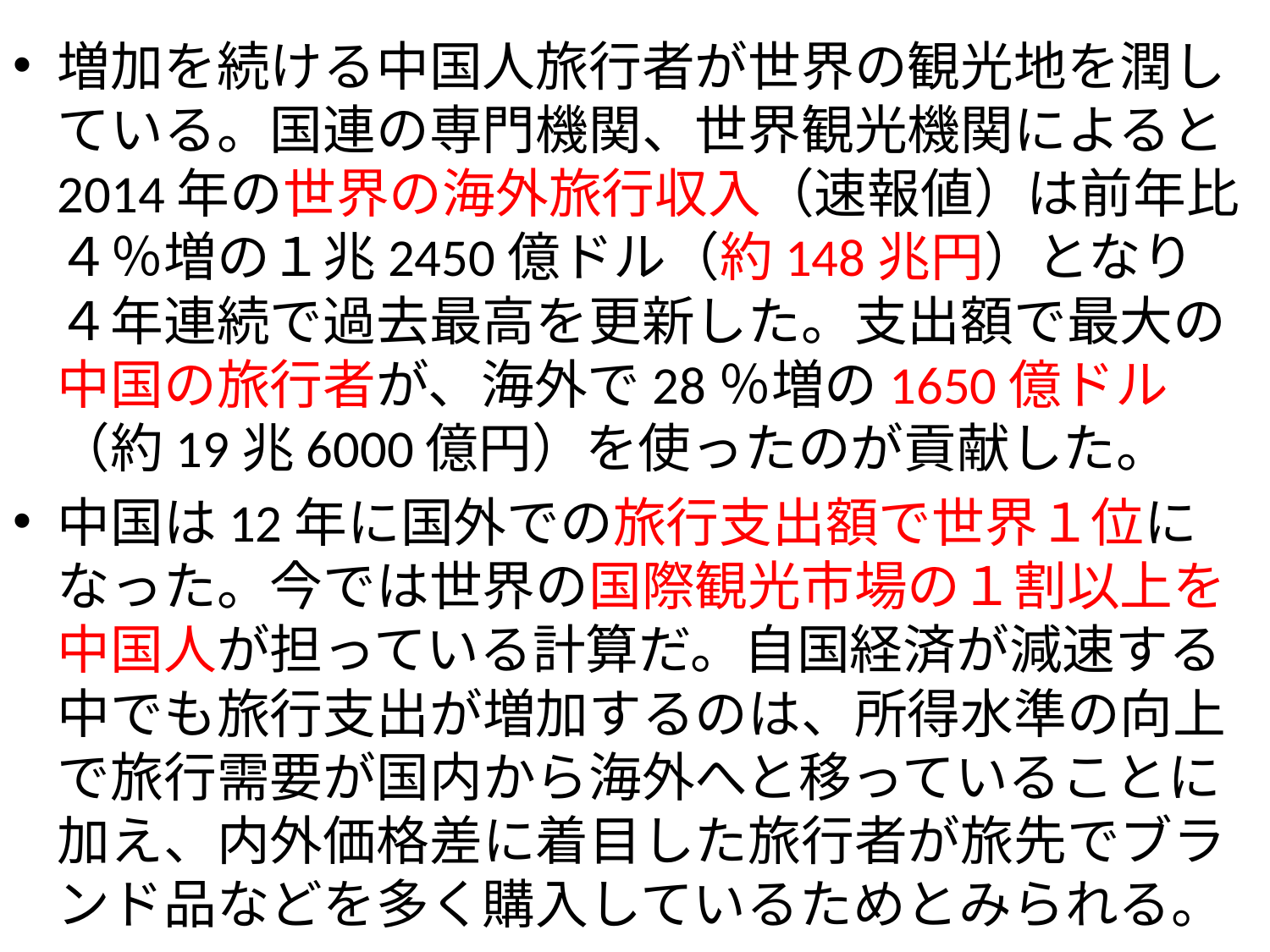

増加を続ける中国人旅行者が世界の観光地を潤している。国連の専門機関、世界観光機関によると2014年の世界の海外旅行収入（速報値）は前年比４％増の１兆2450億ドル（約148兆円）となり４年連続で過去最高を更新した。支出額で最大の中国の旅行者が、海外で28％増の1650億ドル（約19兆6000億円）を使ったのが貢献した。
中国は12年に国外での旅行支出額で世界１位になった。今では世界の国際観光市場の１割以上を中国人が担っている計算だ。自国経済が減速する中でも旅行支出が増加するのは、所得水準の向上で旅行需要が国内から海外へと移っていることに加え、内外価格差に着目した旅行者が旅先でブランド品などを多く購入しているためとみられる。